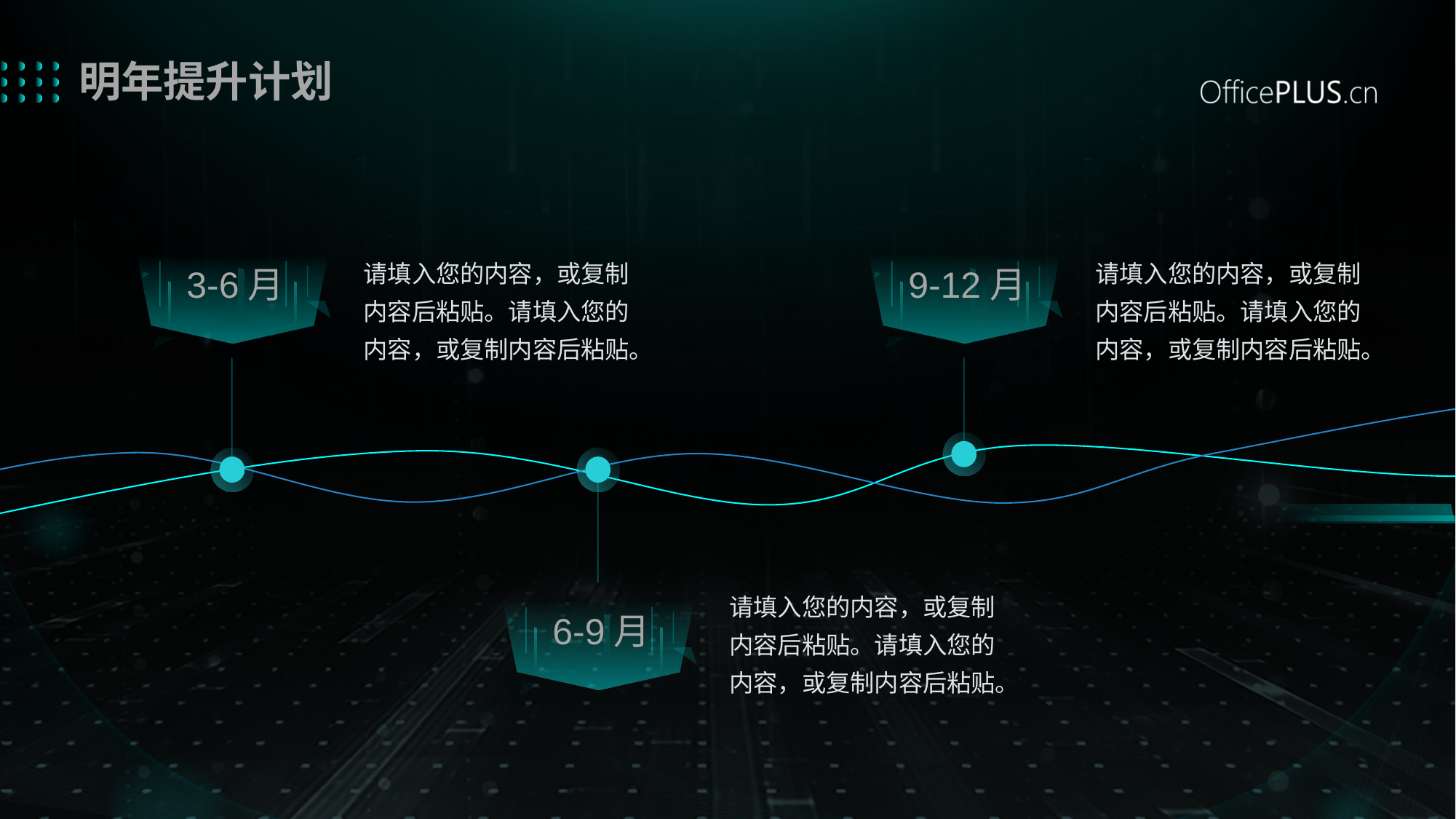

# 明年提升计划

3-6月
9-12月
请填入您的内容，或复制内容后粘贴。请填入您的内容，或复制内容后粘贴。
请填入您的内容，或复制内容后粘贴。请填入您的内容，或复制内容后粘贴。

请填入您的内容，或复制内容后粘贴。请填入您的内容，或复制内容后粘贴。
6-9月